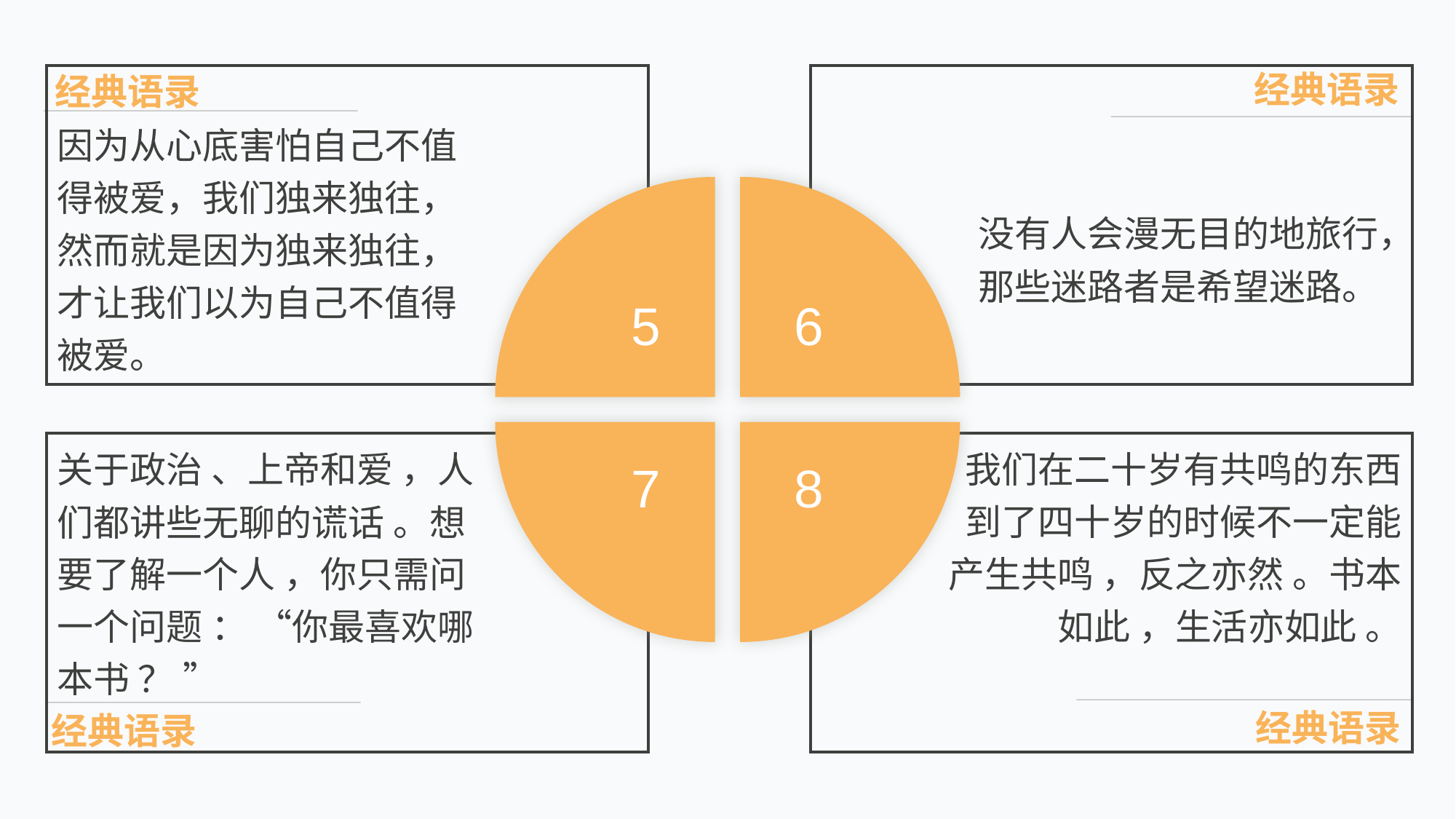

经典语录
经典语录

因为从心底害怕自己不值得被爱，我们独来独往，然而就是因为独来独往，才让我们以为自己不值得被爱。
5
6
没有人会漫无目的地旅行，那些迷路者是希望迷路。
7
8
我们在二十岁有共鸣的东西到了四十岁的时候不一定能产生共鸣 ，反之亦然 。书本如此 ，生活亦如此 。
关于政治 、上帝和爱 ，人们都讲些无聊的谎话 。想要了解一个人 ，你只需问一个问题 ： “你最喜欢哪本书 ？ ”

经典语录
经典语录